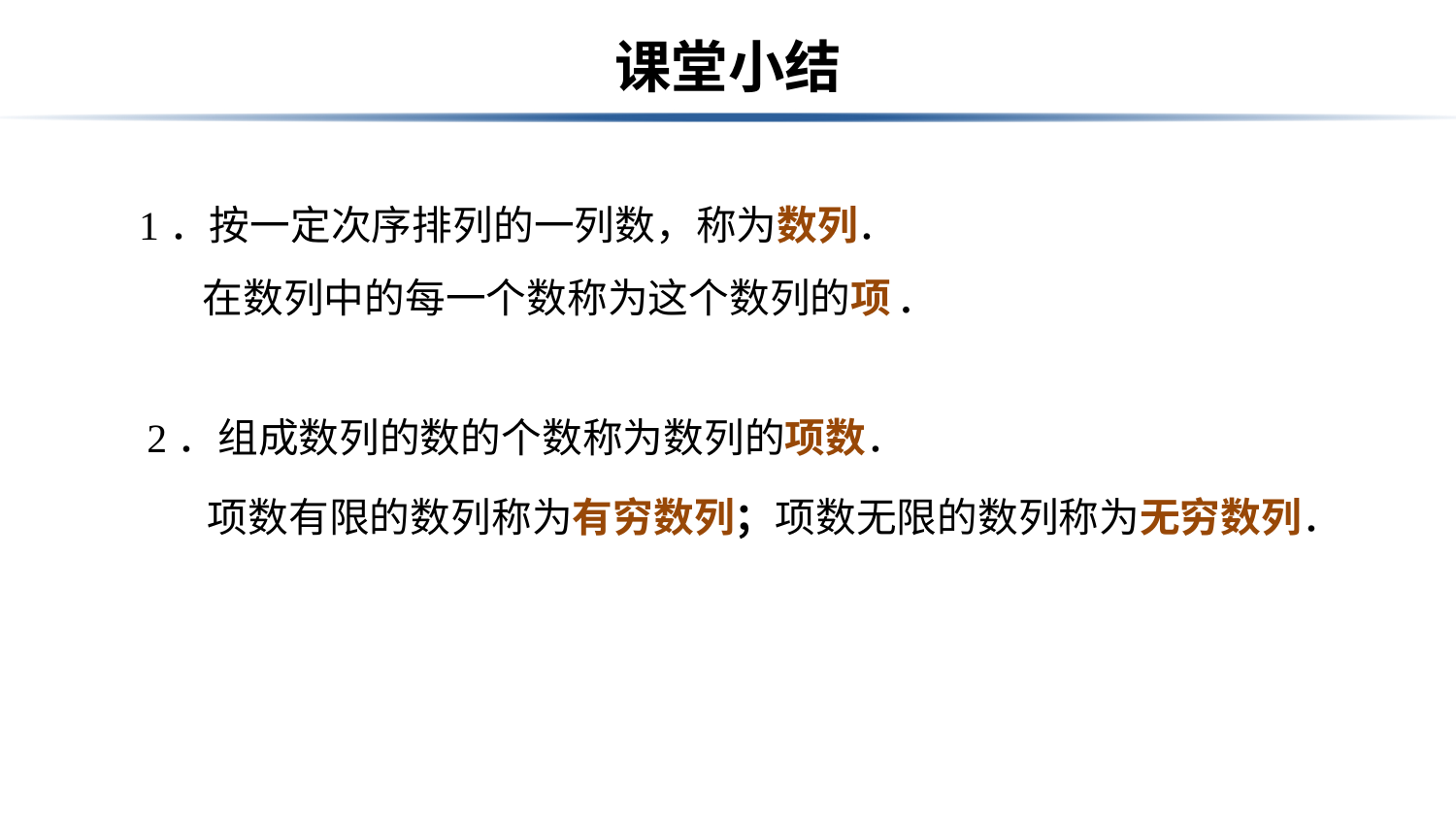

# 课堂小结
1．按一定次序排列的一列数，称为数列．
      在数列中的每一个数称为这个数列的项.
2．组成数列的数的个数称为数列的项数．
项数有限的数列称为有穷数列；项数无限的数列称为无穷数列．